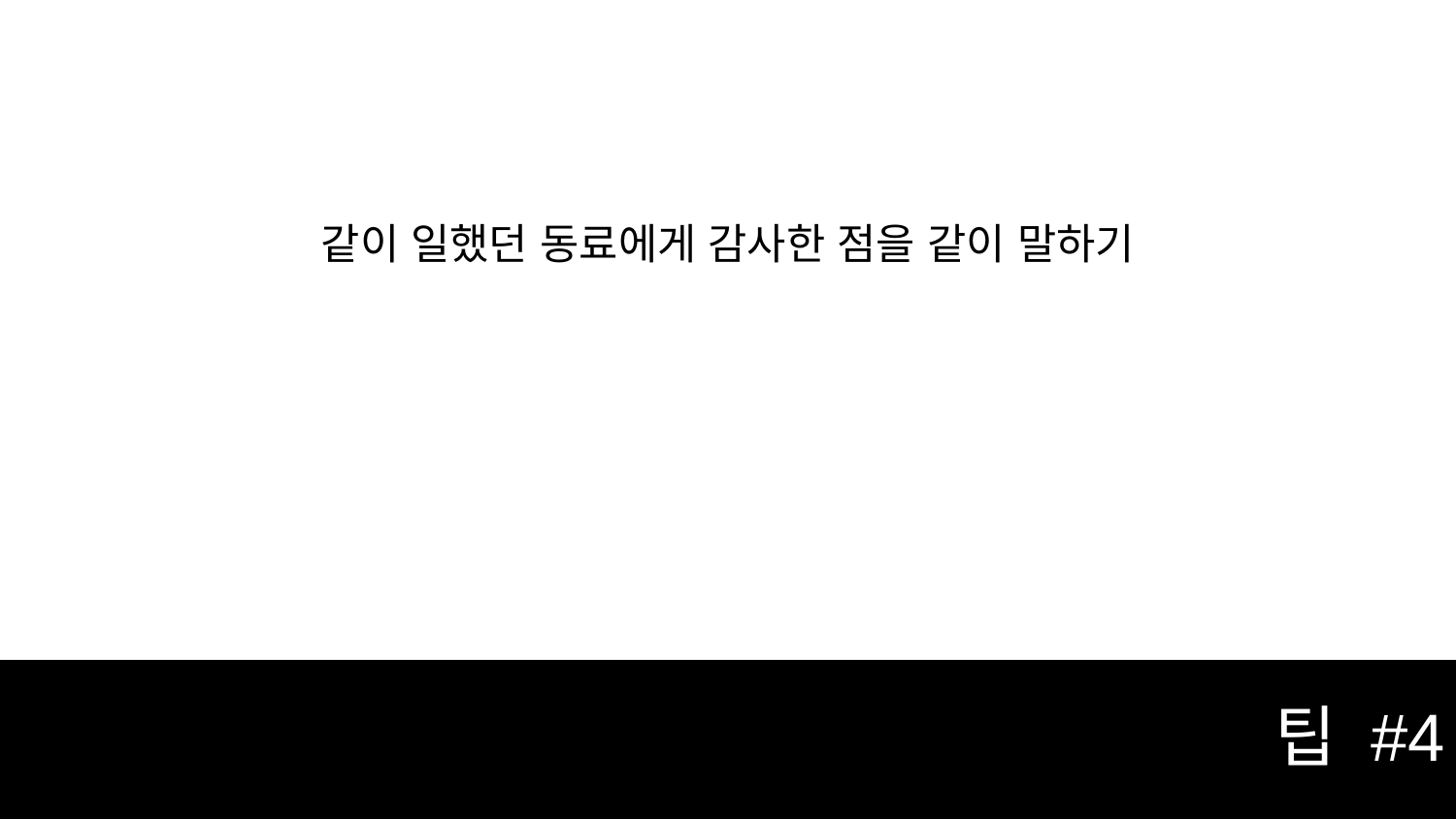

같이 일했던 동료에게 감사한 점을 같이 말하기
# 팁 #4